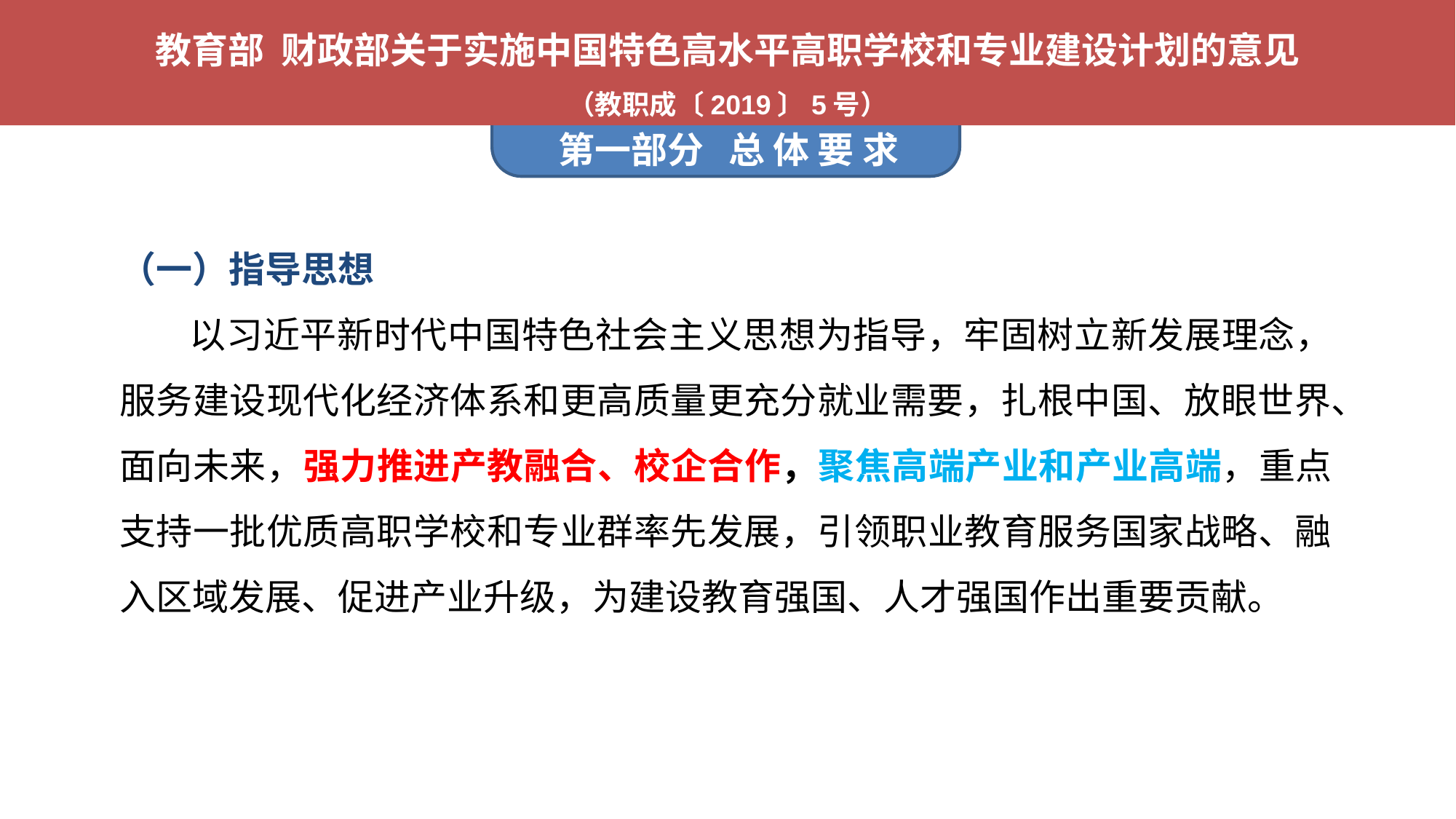

教育部  财政部关于实施中国特色高水平高职学校和专业建设计划的意见
（教职成〔2019〕5号）

第一部分   总 体 要 求
（一）指导思想
       以习近平新时代中国特色社会主义思想为指导，牢固树立新发展理念，服务建设现代化经济体系和更高质量更充分就业需要，扎根中国、放眼世界、面向未来，强力推进产教融合、校企合作，聚焦高端产业和产业高端，重点支持一批优质高职学校和专业群率先发展，引领职业教育服务国家战略、融入区域发展、促进产业升级，为建设教育强国、人才强国作出重要贡献。